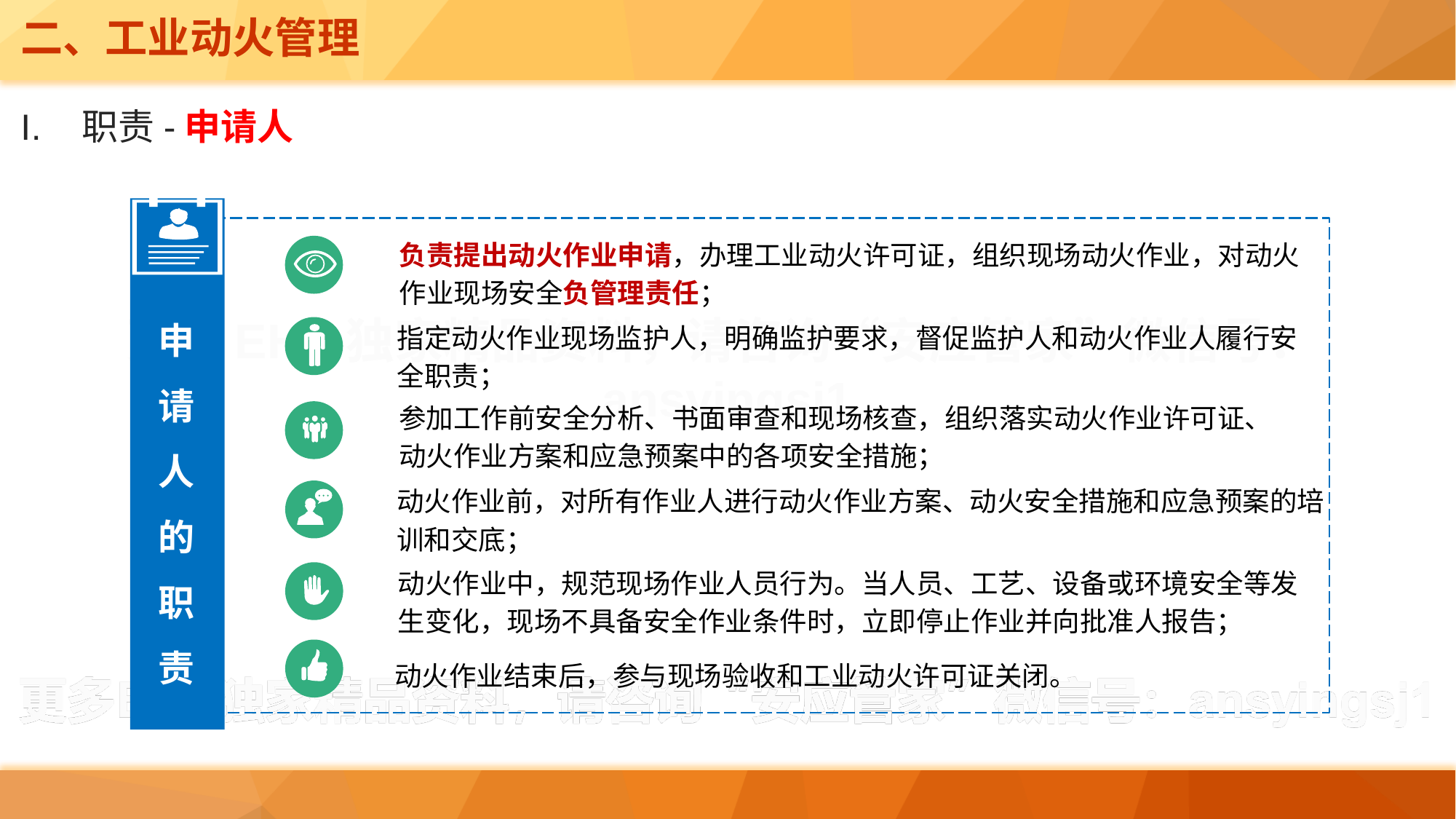

二、工业动火管理
职责-申请人

负责提出动火作业申请，办理工业动火许可证，组织现场动火作业，对动火作业现场安全负管理责任；

申请人
的
职
责
指定动火作业现场监护人，明确监护要求，督促监护人和动火作业人履行安全职责；

参加工作前安全分析、书面审查和现场核查，组织落实动火作业许可证、动火作业方案和应急预案中的各项安全措施；

动火作业前，对所有作业人进行动火作业方案、动火安全措施和应急预案的培训和交底；

动火作业中，规范现场作业人员行为。当人员、工艺、设备或环境安全等发生变化，现场不具备安全作业条件时，立即停止作业并向批准人报告；

动火作业结束后，参与现场验收和工业动火许可证关闭。